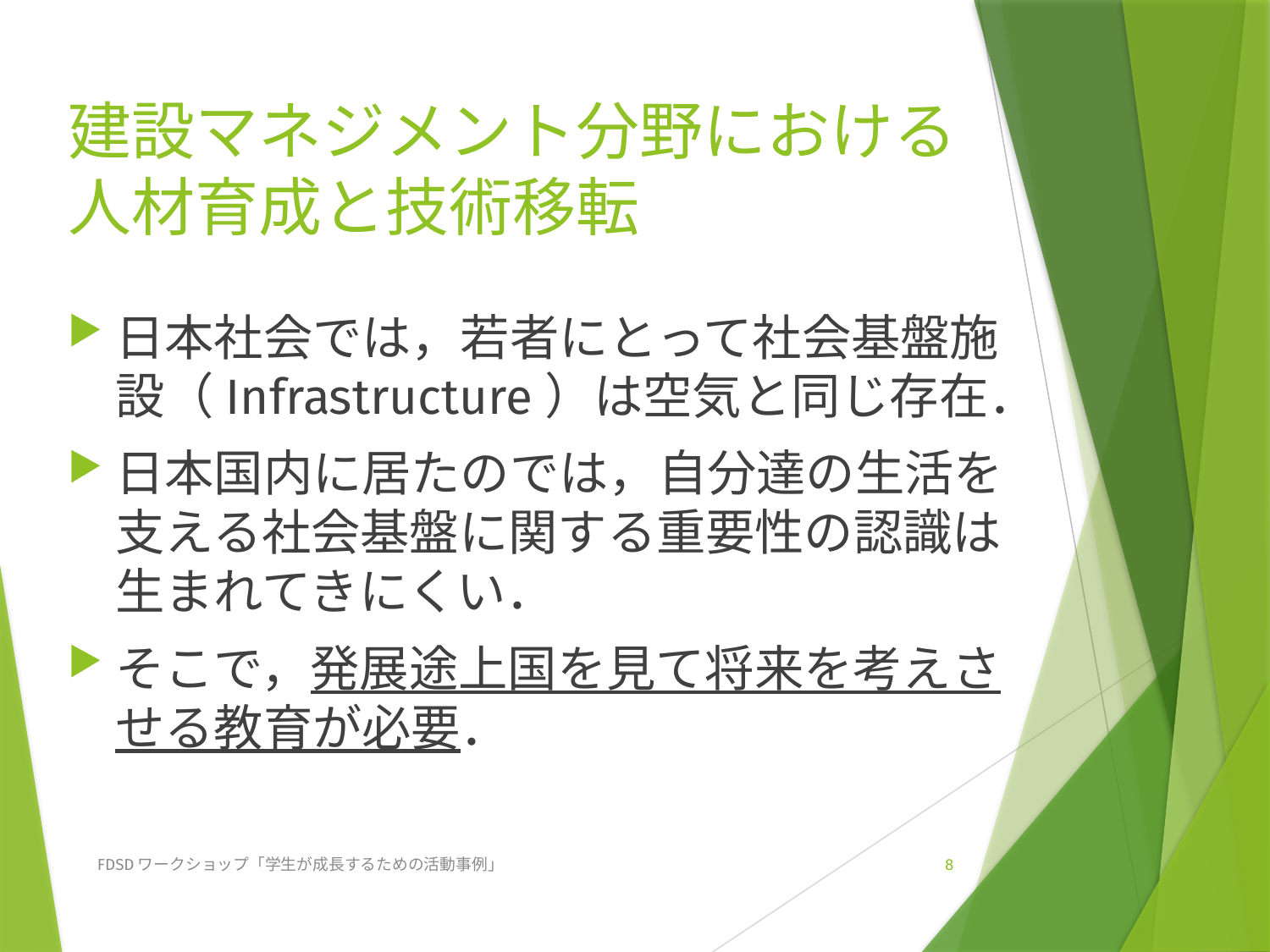

# 建設マネジメント分野における人材育成と技術移転
日本社会では，若者にとって社会基盤施設（Infrastructure）は空気と同じ存在．
日本国内に居たのでは，自分達の生活を支える社会基盤に関する重要性の認識は生まれてきにくい．
そこで，発展途上国を見て将来を考えさせる教育が必要．
FDSDワークショップ「学生が成長するための活動事例」
8